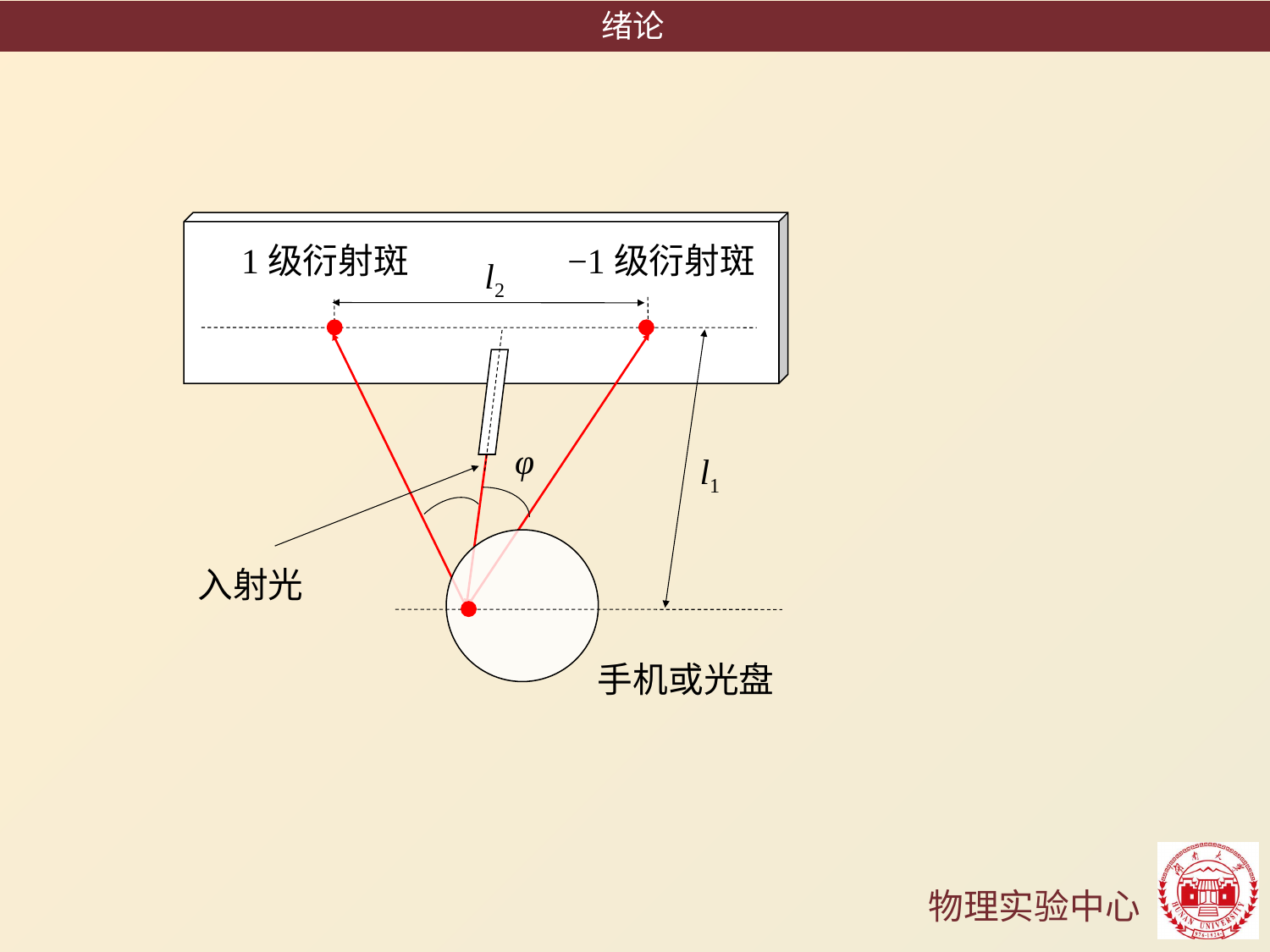

绪论

1级衍射斑
−1级衍射斑
l2

φ
l1

入射光

手机或光盘